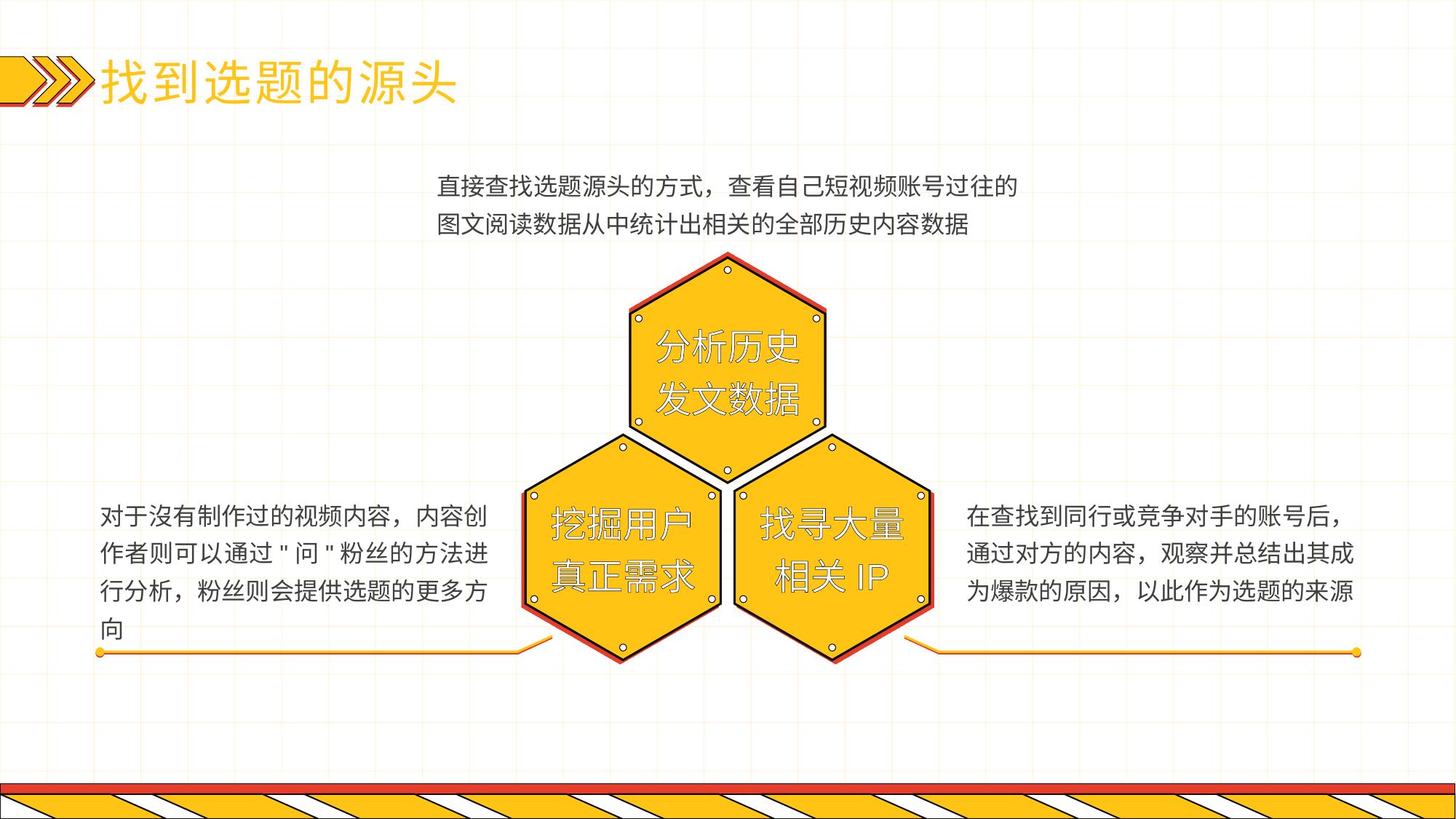

# 找到选题的源头
直接查找选题源头的方式，查看自己短视频账号过往的图文阅读数据从中统计出相关的全部历史内容数据

分析历史
发文数据

对于沒有制作过的视频内容，内容创作者则可以通过"问"粉丝的方法进行分析，粉丝则会提供选题的更多方向
在查找到同行或竞争对手的账号后，通过对方的内容，观察并总结出其成为爆款的原因，以此作为选题的来源
挖掘用户真正需求
找寻大量相关IP